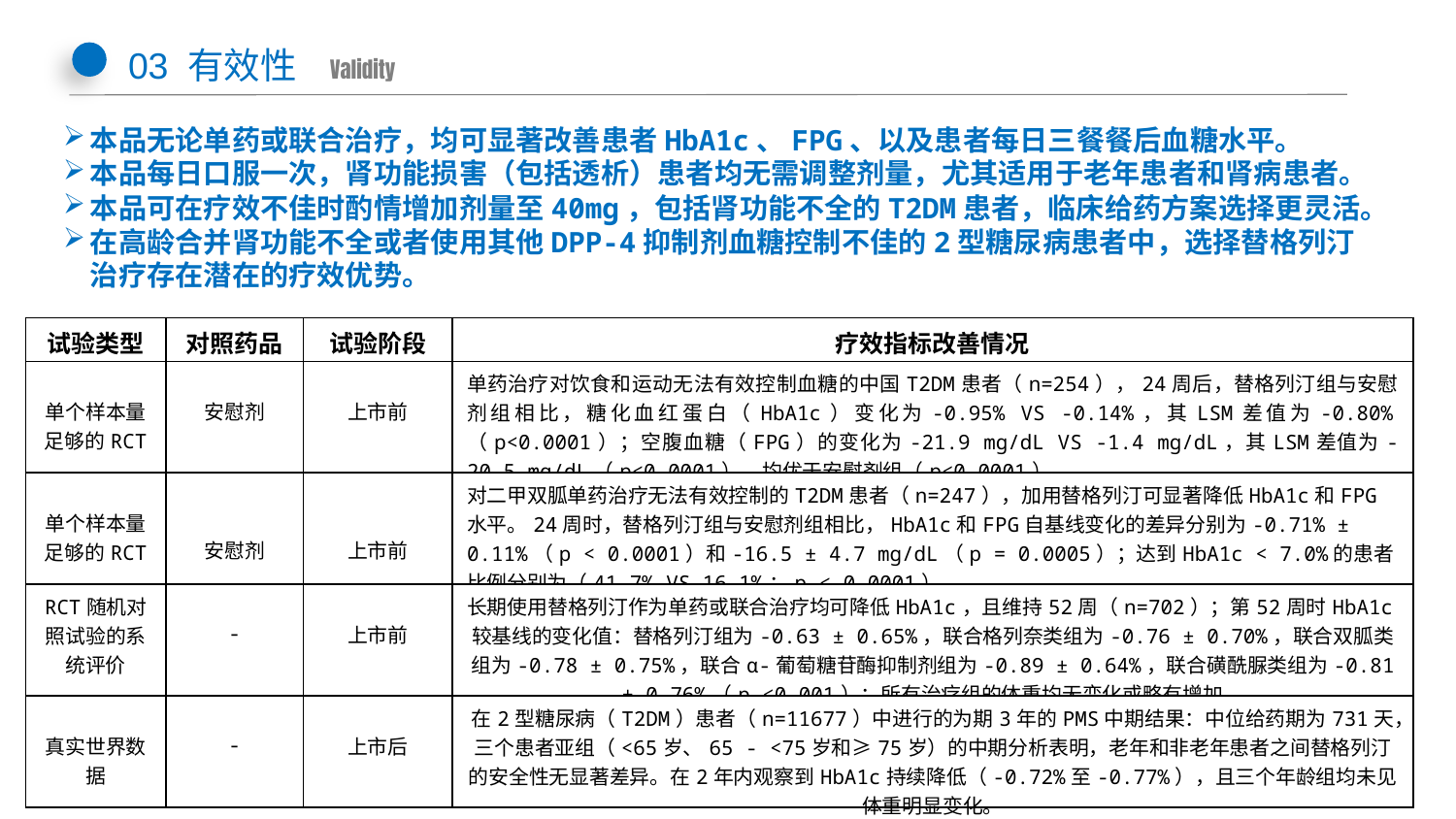

03 有效性   Validity

本品无论单药或联合治疗，均可显著改善患者HbA1c、FPG、以及患者每日三餐餐后血糖水平。
本品每日口服一次，肾功能损害（包括透析）患者均无需调整剂量，尤其适用于老年患者和肾病患者。
本品可在疗效不佳时酌情增加剂量至40mg，包括肾功能不全的T2DM患者，临床给药方案选择更灵活。
在高龄合并肾功能不全或者使用其他DPP-4抑制剂血糖控制不佳的2型糖尿病患者中，选择替格列汀治疗存在潜在的疗效优势。

| 试验类型 | 对照药品 | 试验阶段 | 疗效指标改善情况 |
| --- | --- | --- | --- |
| 单个样本量足够的RCT | 安慰剂 | 上市前 | 单药治疗对饮食和运动无法有效控制血糖的中国T2DM患者（n=254），24周后，替格列汀组与安慰剂组相比，糖化血红蛋白（HbA1c）变化为-0.95% VS -0.14%，其LSM差值为-0.80%（p<0.0001）；空腹血糖（FPG）的变化为-21.9 mg/dL VS -1.4 mg/dL，其LSM差值为-20.5 mg/dL（p<0.0001），均优于安慰剂组（p<0.0001）。 |
| 单个样本量足够的RCT | 安慰剂 | 上市前 | 对二甲双胍单药治疗无法有效控制的T2DM患者（n=247），加用替格列汀可显著降低HbA1c和FPG水平。24周时，替格列汀组与安慰剂组相比，HbA1c和FPG自基线变化的差异分别为-0.71% ± 0.11%（p < 0.0001）和-16.5 ± 4.7 mg/dL（p = 0.0005）；达到HbA1c < 7.0%的患者比例分别为（41.7% VS 16.1%；p < 0.0001）。 |
| RCT随机对照试验的系统评价 | - | 上市前 | 长期使用替格列汀作为单药或联合治疗均可降低HbA1c，且维持52周（n=702）；第52周时HbA1c较基线的变化值：替格列汀组为-0.63 ± 0.65%，联合格列奈类组为-0.76 ± 0.70%，联合双胍类组为-0.78 ± 0.75%，联合α-葡萄糖苷酶抑制剂组为-0.89 ± 0.64%，联合磺酰脲类组为-0.81 ± 0.76%（p <0.001）；所有治疗组的体重均无变化或略有增加。 |
| 真实世界数据 | - | 上市后 | 在2型糖尿病（T2DM）患者（n=11677）中进行的为期3年的PMS中期结果：中位给药期为731天，三个患者亚组（<65岁、65 - <75岁和≥75岁）的中期分析表明，老年和非老年患者之间替格列汀的安全性无显著差异。在2年内观察到HbA1c持续降低（-0.72%至-0.77%），且三个年龄组均未见体重明显变化。 |